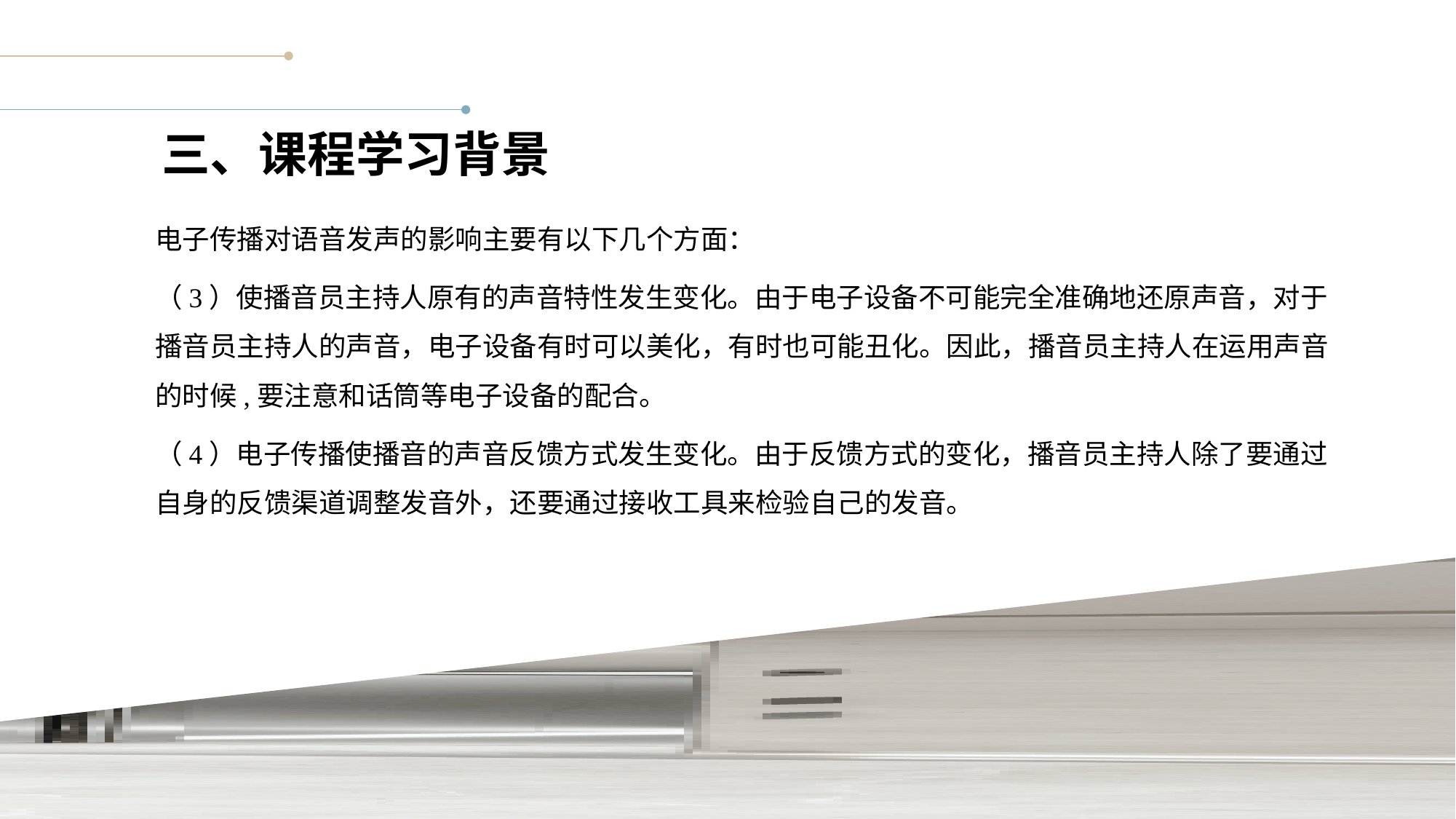

三、课程学习背景
电子传播对语音发声的影响主要有以下几个方面：
（3）使播音员主持人原有的声音特性发生变化。由于电子设备不可能完全准确地还原声音，对于播音员主持人的声音，电子设备有时可以美化，有时也可能丑化。因此，播音员主持人在运用声音的时候,要注意和话筒等电子设备的配合。
（4）电子传播使播音的声音反馈方式发生变化。由于反馈方式的变化，播音员主持人除了要通过自身的反馈渠道调整发音外，还要通过接收工具来检验自己的发音。